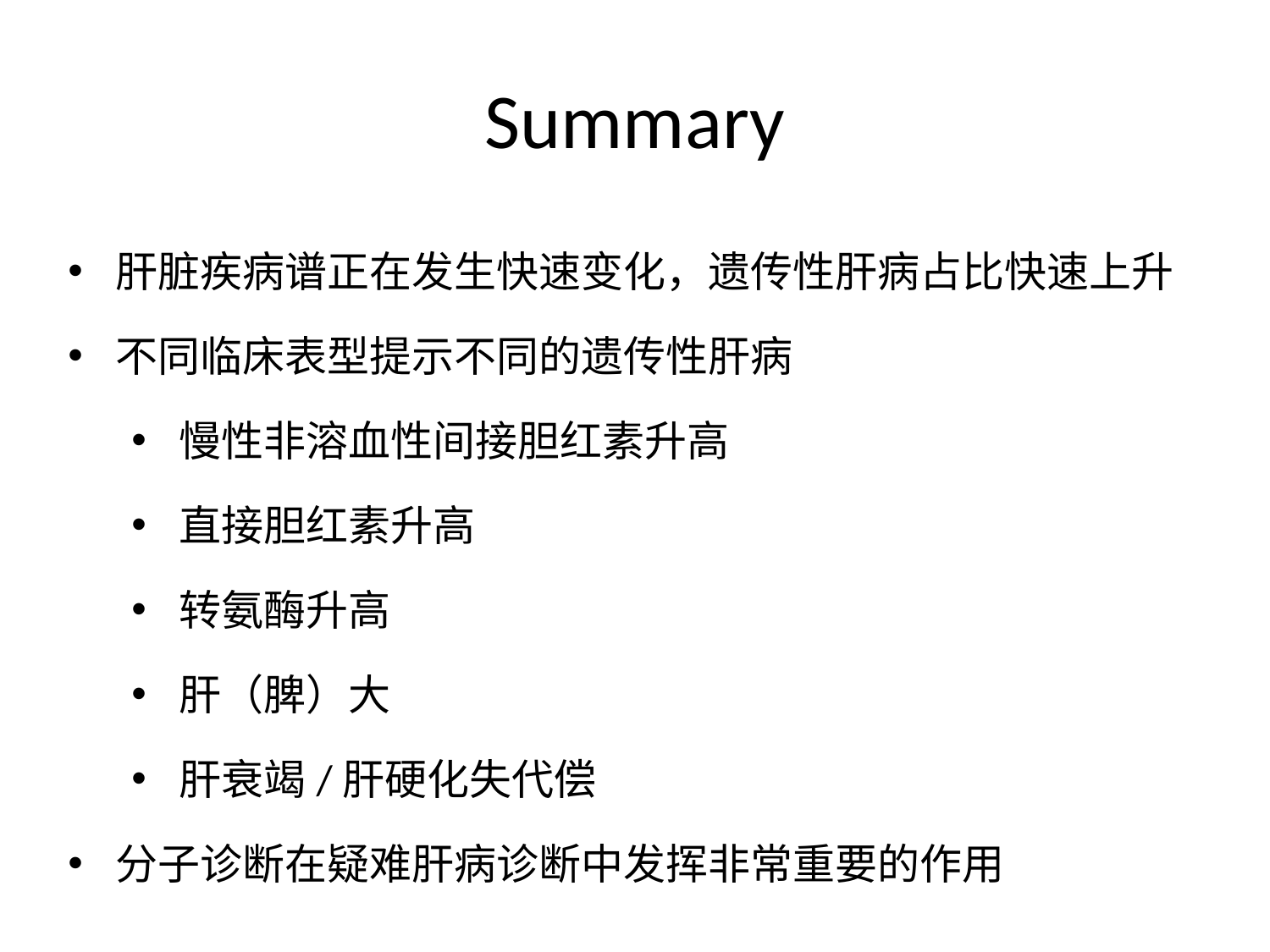

# Summary
肝脏疾病谱正在发生快速变化，遗传性肝病占比快速上升
不同临床表型提示不同的遗传性肝病
慢性非溶血性间接胆红素升高
直接胆红素升高
转氨酶升高
肝（脾）大
肝衰竭/肝硬化失代偿
分子诊断在疑难肝病诊断中发挥非常重要的作用